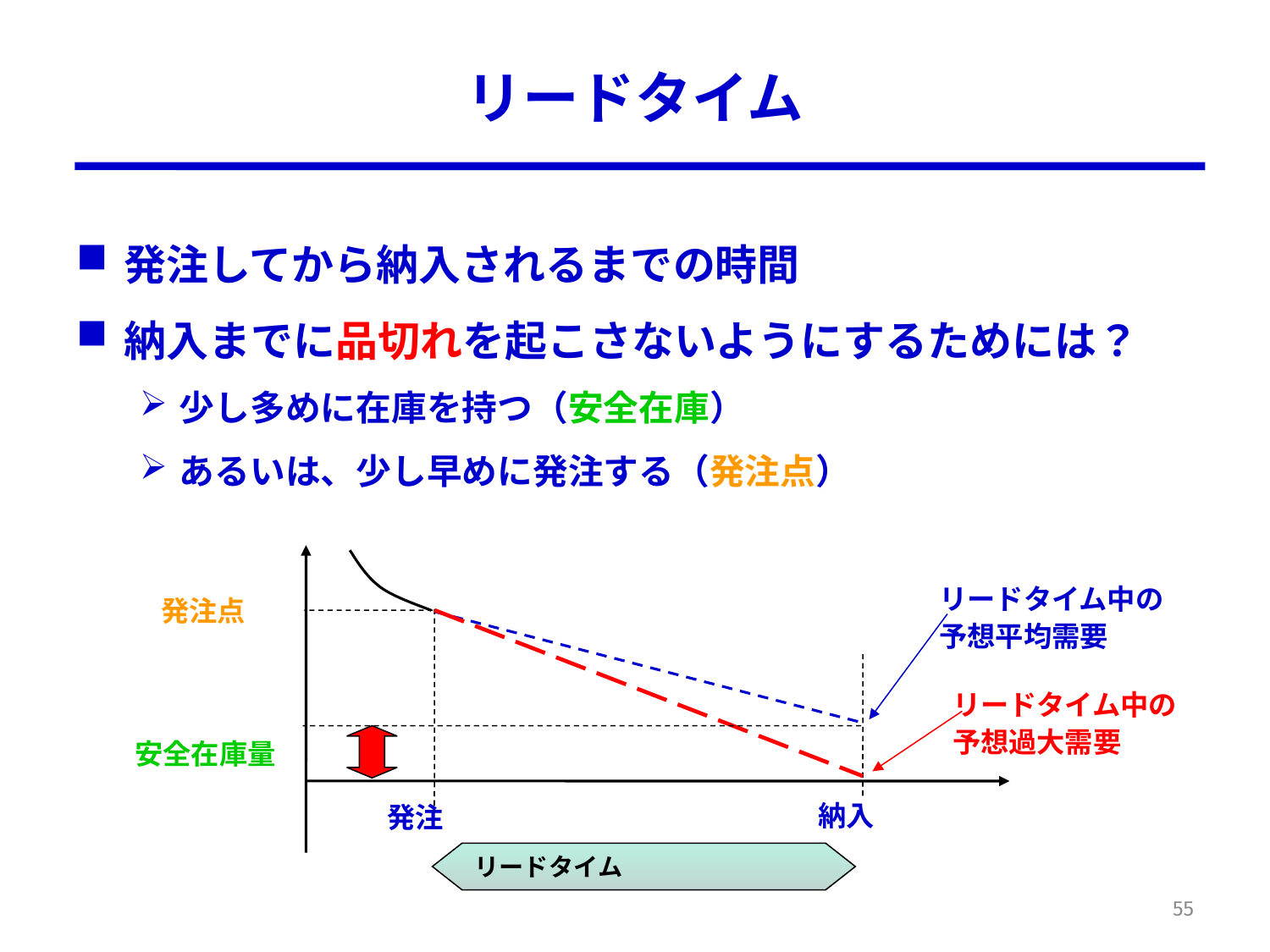

# リードタイム
発注してから納入されるまでの時間
納入までに品切れを起こさないようにするためには？
少し多めに在庫を持つ（安全在庫）
あるいは、少し早めに発注する（発注点）

リードタイム中の
予想平均需要
発注点

リードタイム中の
予想過大需要

安全在庫量

納入
発注
リードタイム
55